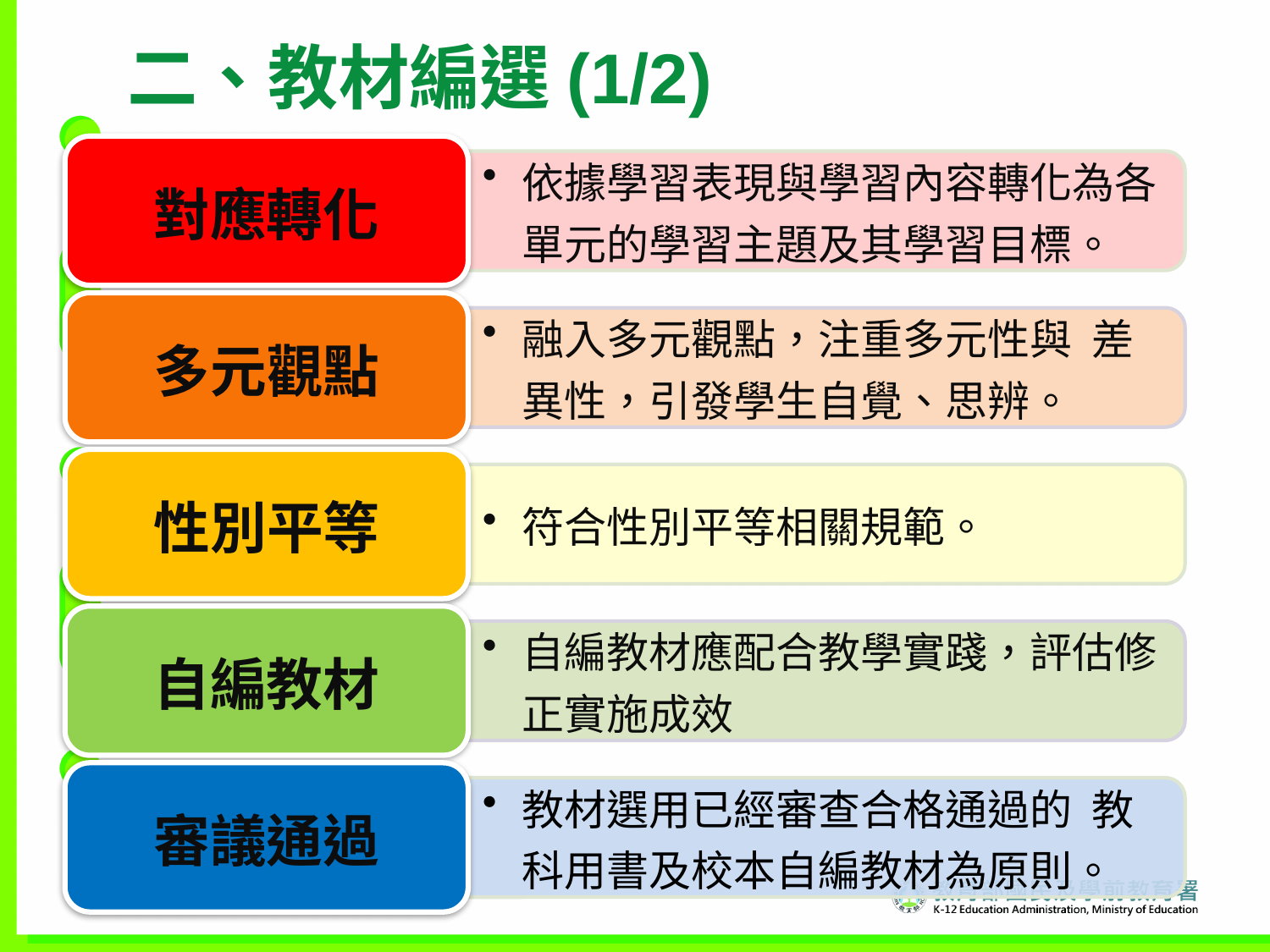

二、教材編選(1/2)
對應轉化
多元觀點
性別平等
自編教材
審議通過
融入多元觀點，注重多元性與  差異性，引發學生自覺、思辨。
依據學習表現與學習內容轉化為各單元的學習主題及其學習目標。
符合性別平等相關規範。
自編教材應配合教學實踐，評估修正實施成效
教材選用已經審查合格通過的  教科用書及校本自編教材為原則。